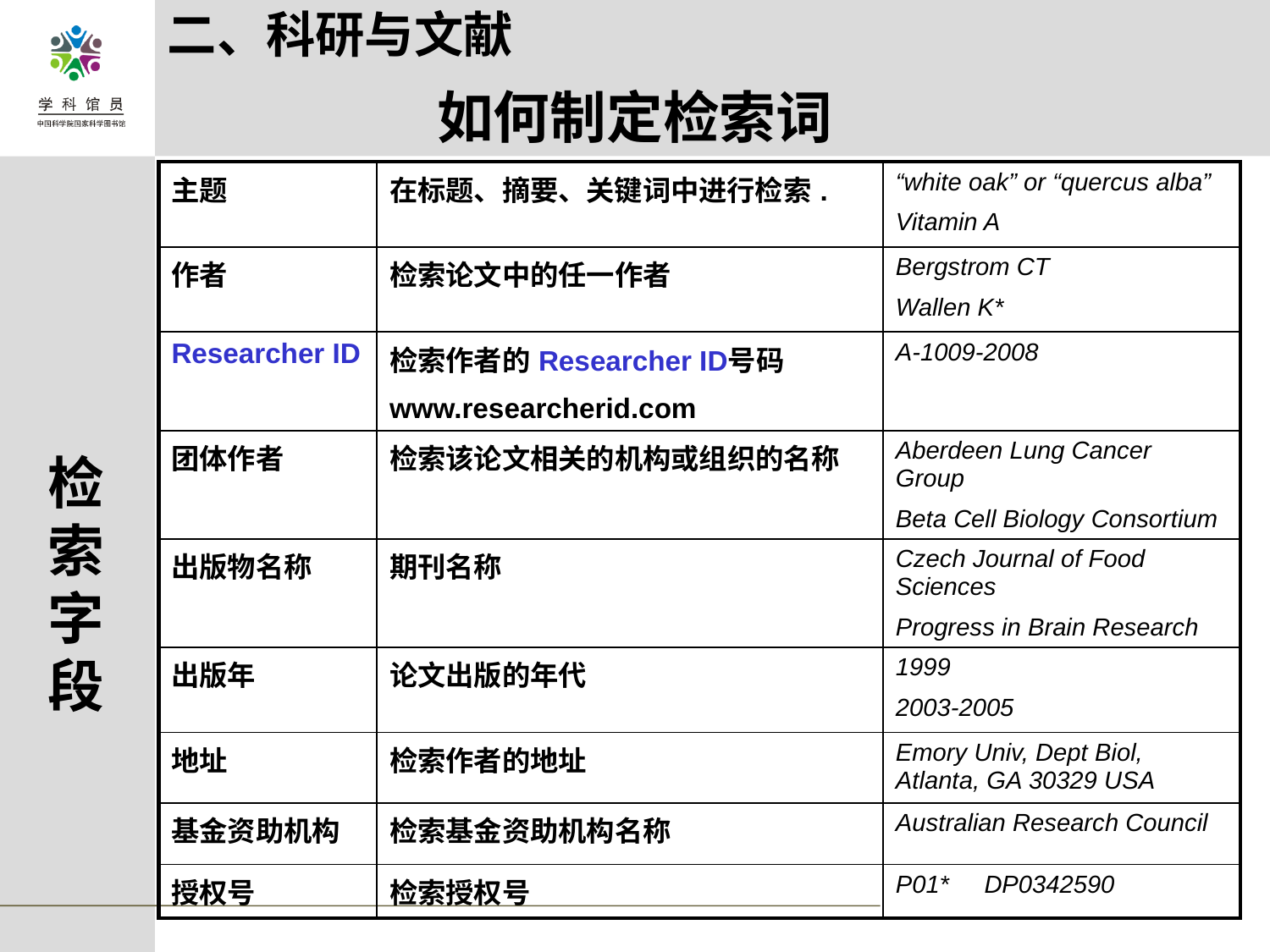

二、科研与文献
如何制定检索词
| 主题 | 在标题、摘要、关键词中进行检索. | “white oak” or “quercus alba” Vitamin A |
| --- | --- | --- |
| 作者 | 检索论文中的任一作者 | Bergstrom CT Wallen K\* |
| Researcher ID | 检索作者的Researcher ID号码 www.researcherid.com | A-1009-2008 |
| 团体作者 | 检索该论文相关的机构或组织的名称 | Aberdeen Lung Cancer Group Beta Cell Biology Consortium |
| 出版物名称 | 期刊名称 | Czech Journal of Food Sciences Progress in Brain Research |
| 出版年 | 论文出版的年代 | 1999 2003-2005 |
| 地址 | 检索作者的地址 | Emory Univ, Dept Biol, Atlanta, GA 30329 USA |
| 基金资助机构 | 检索基金资助机构名称 | Australian Research Council |
| 授权号 | 检索授权号 | P01\* DP0342590 |
检索字段